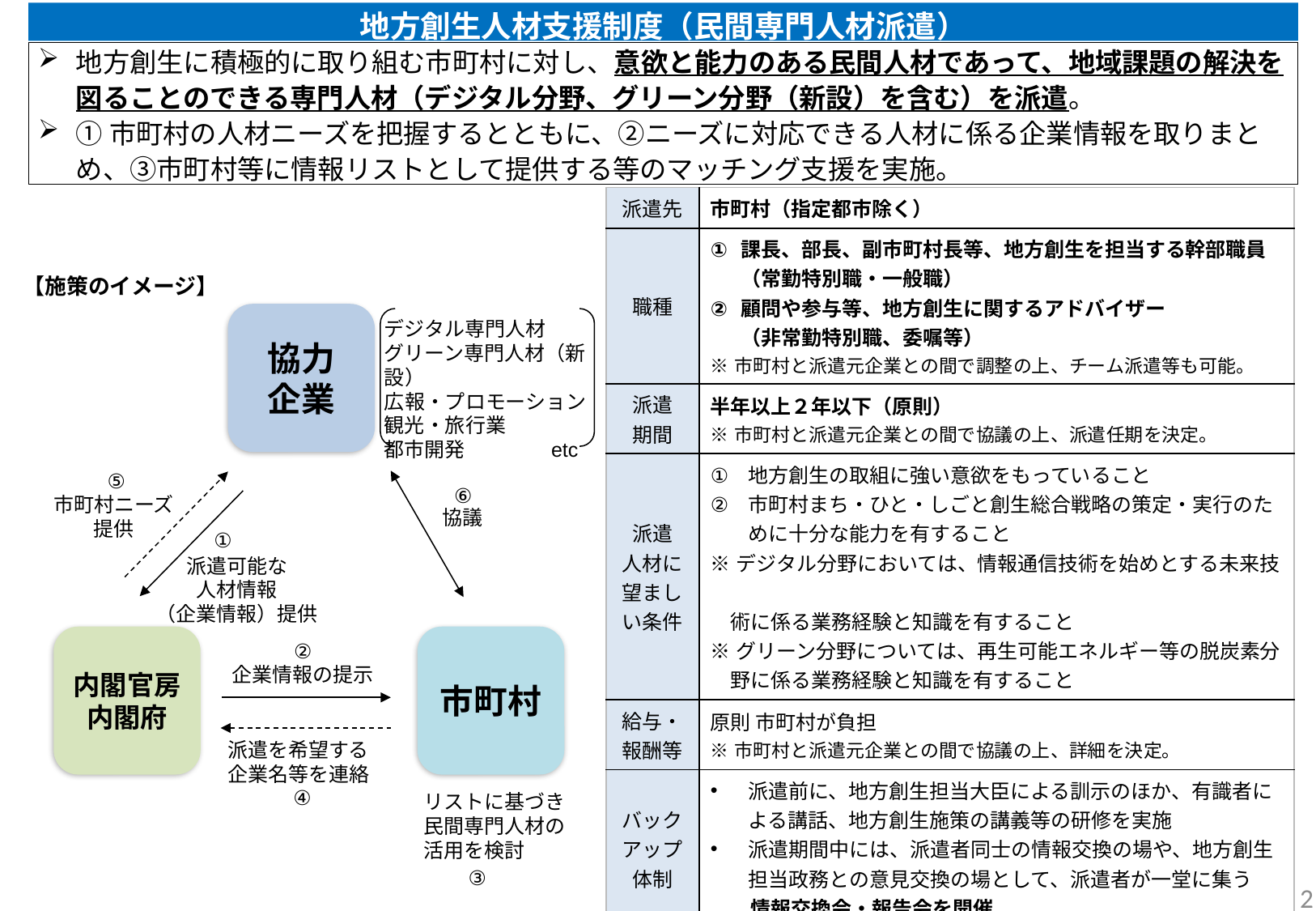

地方創生人材支援制度（民間専門人材派遣）
地方創生に積極的に取り組む市町村に対し、意欲と能力のある民間人材であって、地域課題の解決を図ることのできる専門人材（デジタル分野、グリーン分野（新設）を含む）を派遣。
①市町村の人材ニーズを把握するとともに、②ニーズに対応できる人材に係る企業情報を取りまとめ、③市町村等に情報リストとして提供する等のマッチング支援を実施。
| 派遣先 | 市町村（指定都市除く） |
| --- | --- |
| 職種 | 課長、部長、副市町村長等、地方創生を担当する幹部職員（常勤特別職・一般職） 顧問や参与等、地方創生に関するアドバイザー （非常勤特別職、委嘱等） ※市町村と派遣元企業との間で調整の上、チーム派遣等も可能。 |
| 派遣 期間 | 半年以上２年以下（原則） ※市町村と派遣元企業との間で協議の上、派遣任期を決定。 |
| 派遣 人材に望ましい条件 | 地方創生の取組に強い意欲をもっていること 市町村まち・ひと・しごと創生総合戦略の策定・実行のために十分な能力を有すること ※デジタル分野においては、情報通信技術を始めとする未来技　 　術に係る業務経験と知識を有すること ※グリーン分野については、再生可能エネルギー等の脱炭素分 　野に係る業務経験と知識を有すること |
| 給与・報酬等 | 原則 市町村が負担 ※市町村と派遣元企業との間で協議の上、詳細を決定。 |
| バックアップ体制 | 派遣前に、地方創生担当大臣による訓示のほか、有識者による講話、地方創生施策の講義等の研修を実施 派遣期間中には、派遣者同士の情報交換の場や、地方創生担当政務との意見交換の場として、派遣者が一堂に集う 　　情報交換会・報告会を開催 |
| その他 | 派遣先の市町村においては、地方創生施策の実施に当たり当該地方公共団体の事務等について助言・サポートを行う内部調整責任者を配置するものとする 総務省の「地域活性化起業人」とも連携 |
【施策のイメージ】
協力
企業
市町村ニーズ
提供
協議
派遣可能な
人材情報
（企業情報）提供
内閣官房
内閣府
市町村
企業情報の提示
派遣を希望する
企業名等を連絡

デジタル専門人材
グリーン専門人材（新設）
広報・プロモーション
観光・旅行業
都市開発　　　　etc
⑤
⑥
①
②
④
リストに基づき
民間専門人材の
活用を検討
③
2